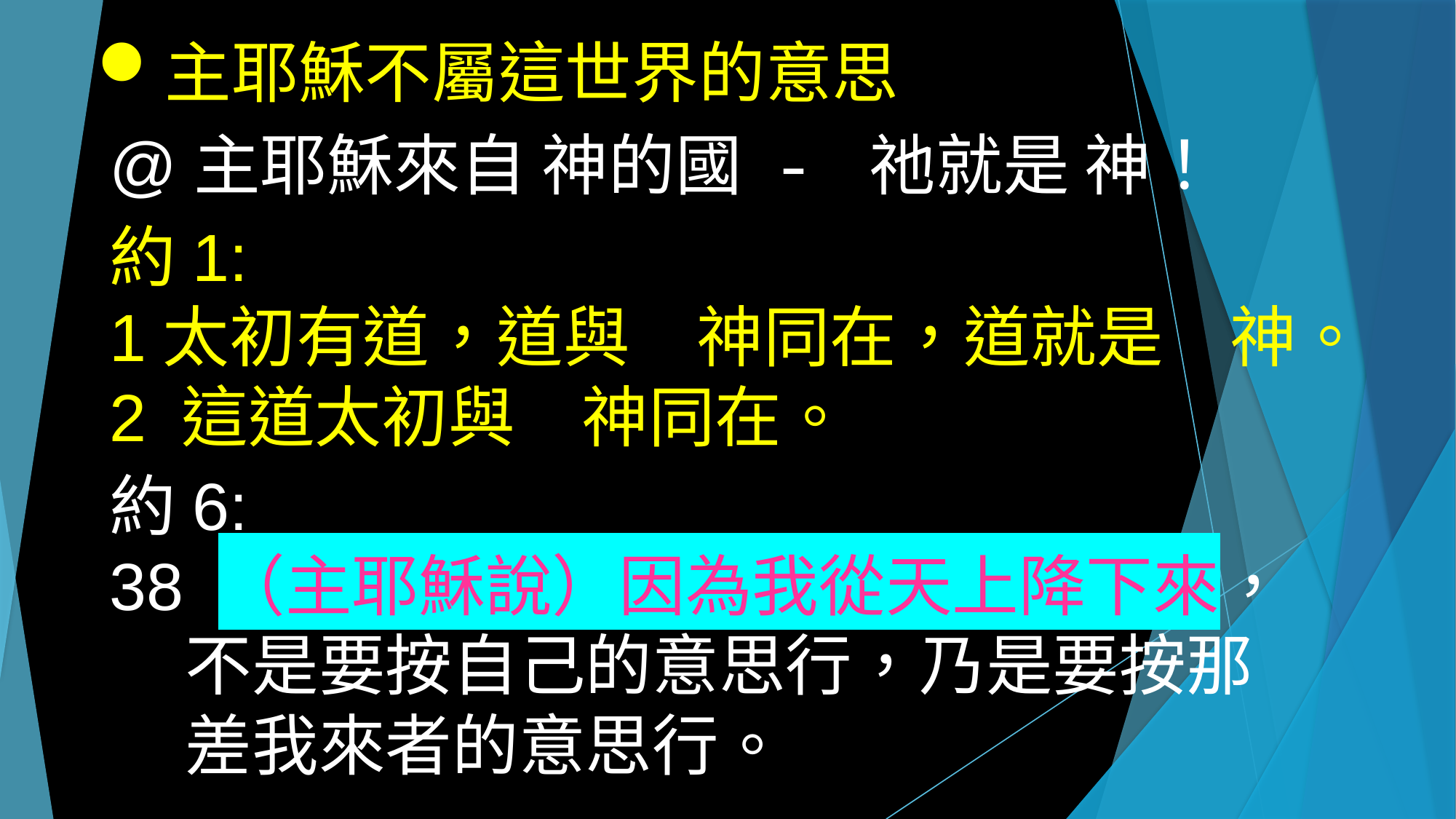

主耶穌不屬這世界的意思
@主耶穌來自 神的國 - 祂就是 神！
約1:
1太初有道，道與　神同在，道就是　神。
2 這道太初與　神同在。
約6:
38 （主耶穌說）因為我從天上降下來，不是要按自己的意思行，乃是要按那差我來者的意思行。